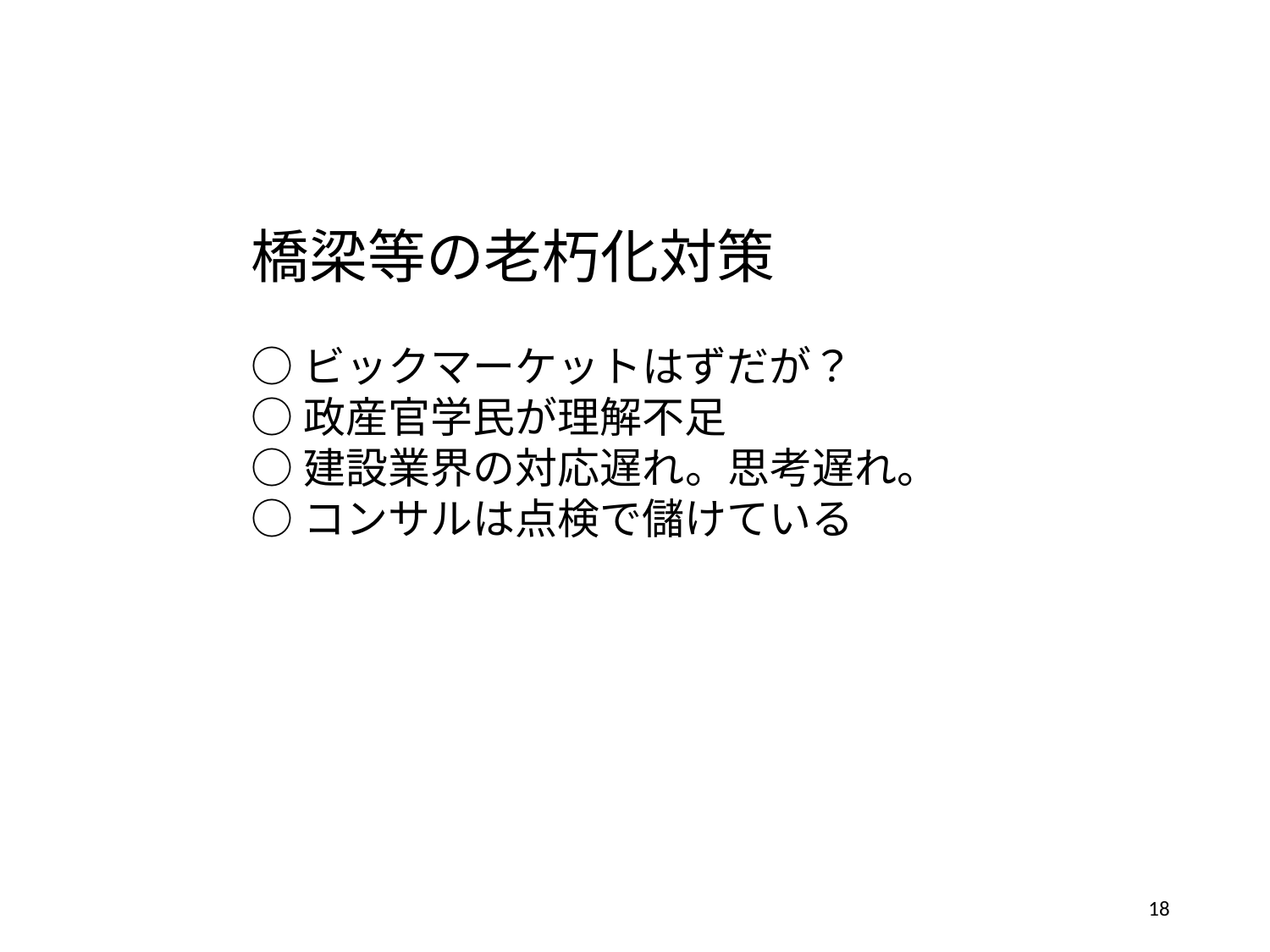

橋梁等の老朽化対策

○ビックマーケットはずだが？
○政産官学民が理解不足
○建設業界の対応遅れ。思考遅れ。
○コンサルは点検で儲けている

18